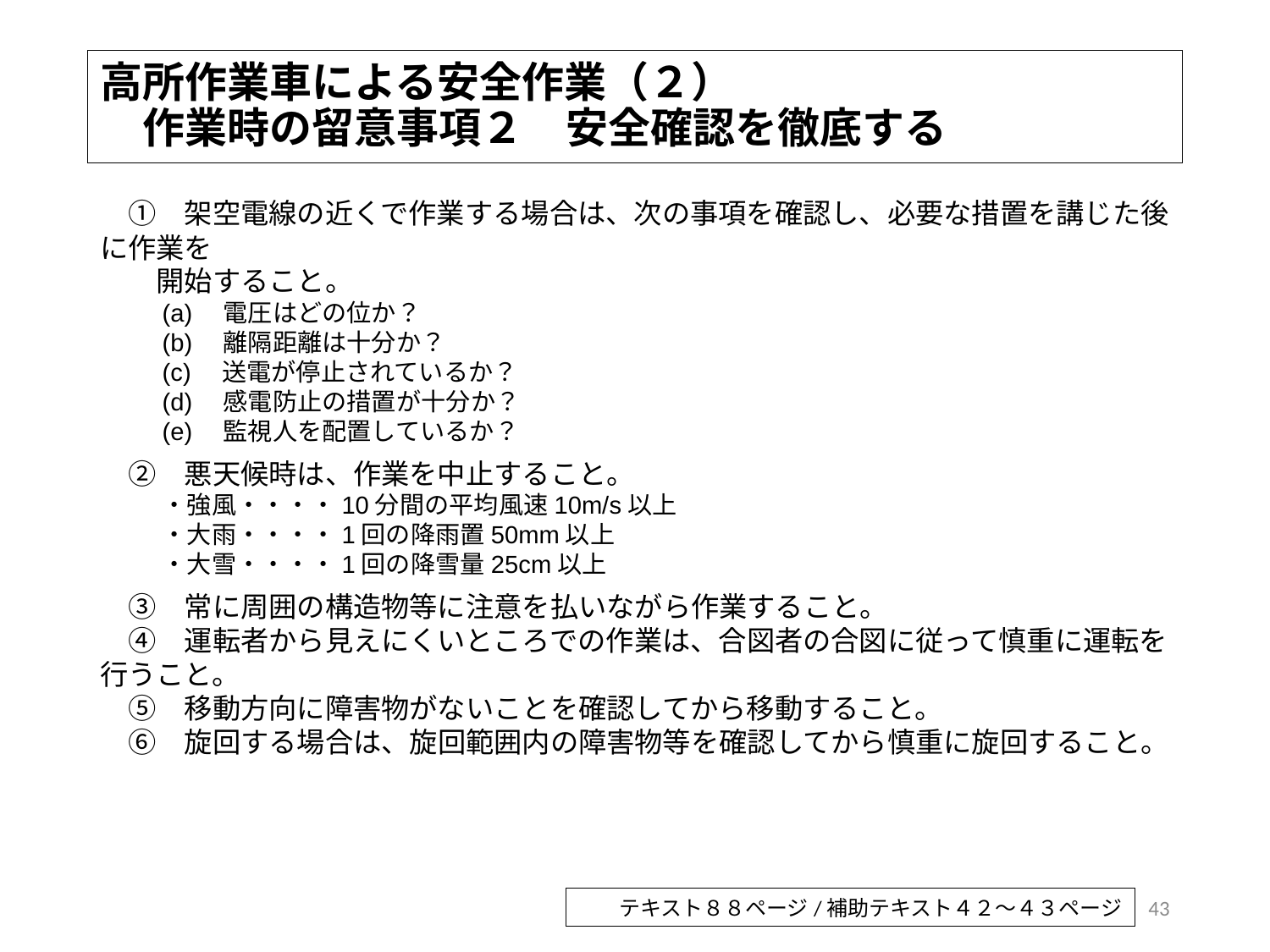

# 高所作業車による安全作業（２） 　作業時の留意事項２　安全確認を徹底する
　①　架空電線の近くで作業する場合は、次の事項を確認し、必要な措置を講じた後に作業を
　　開始すること。
(a)　電圧はどの位か？
(b)　離隔距離は十分か？
(c)　送電が停止されているか？
(d)　感電防止の措置が十分か？
(e)　監視人を配置しているか？
　②　悪天候時は、作業を中止すること。
・強風・・・・10分間の平均風速10m/s以上
・大雨・・・・1回の降雨置50mm以上
・大雪・・・・1回の降雪量25cm以上
　③　常に周囲の構造物等に注意を払いながら作業すること。
　④　運転者から見えにくいところでの作業は、合図者の合図に従って慎重に運転を行うこと。
　⑤　移動方向に障害物がないことを確認してから移動すること。
　⑥　旋回する場合は、旋回範囲内の障害物等を確認してから慎重に旋回すること。

43
テキスト８８ページ/補助テキスト４２～４３ページ